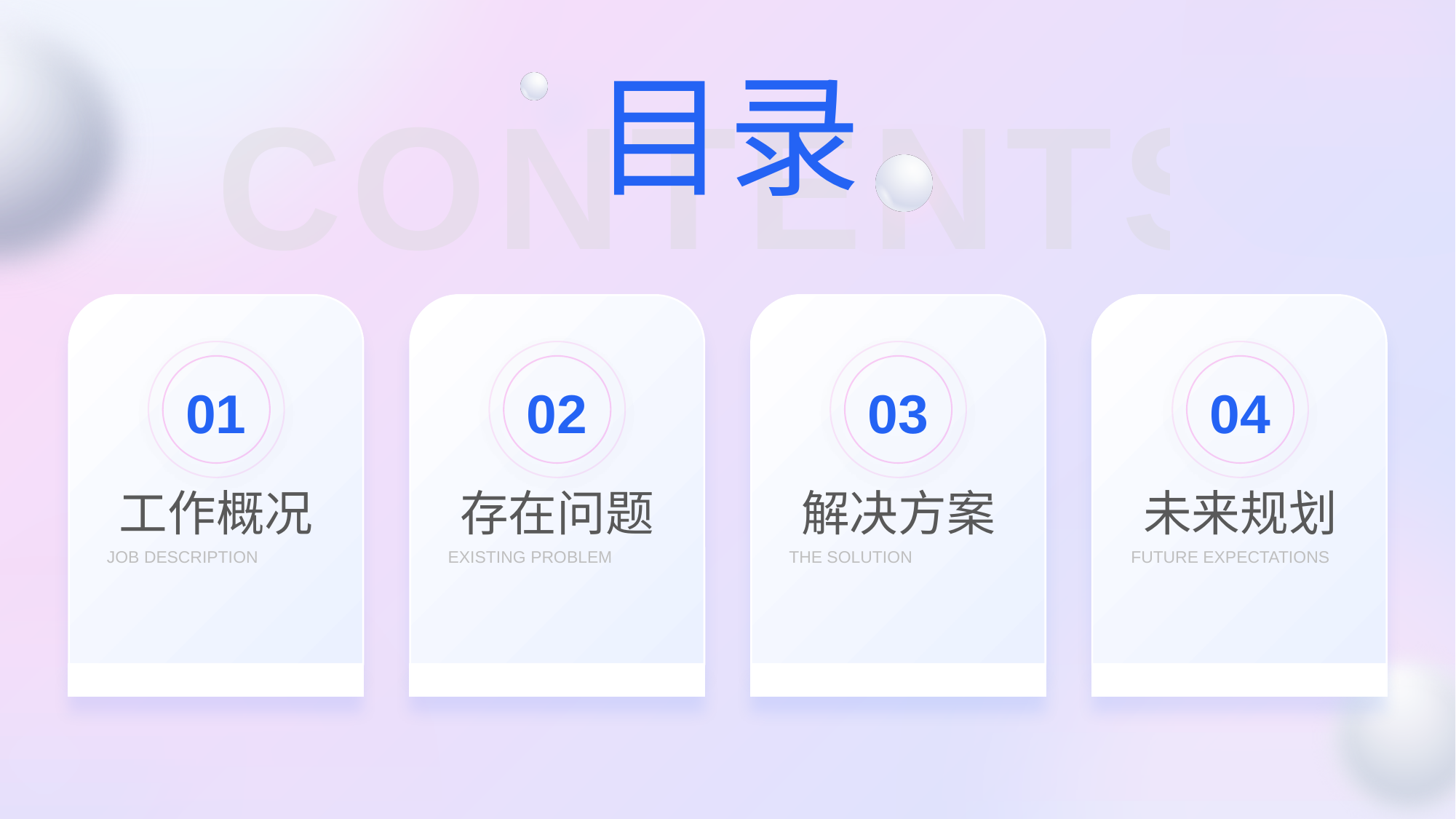

01
工作概况
JOB DESCRIPTION

02
存在问题
EXISTING PROBLEM

03
解决方案
THE SOLUTION

04
未来规划
FUTURE EXPECTATIONS